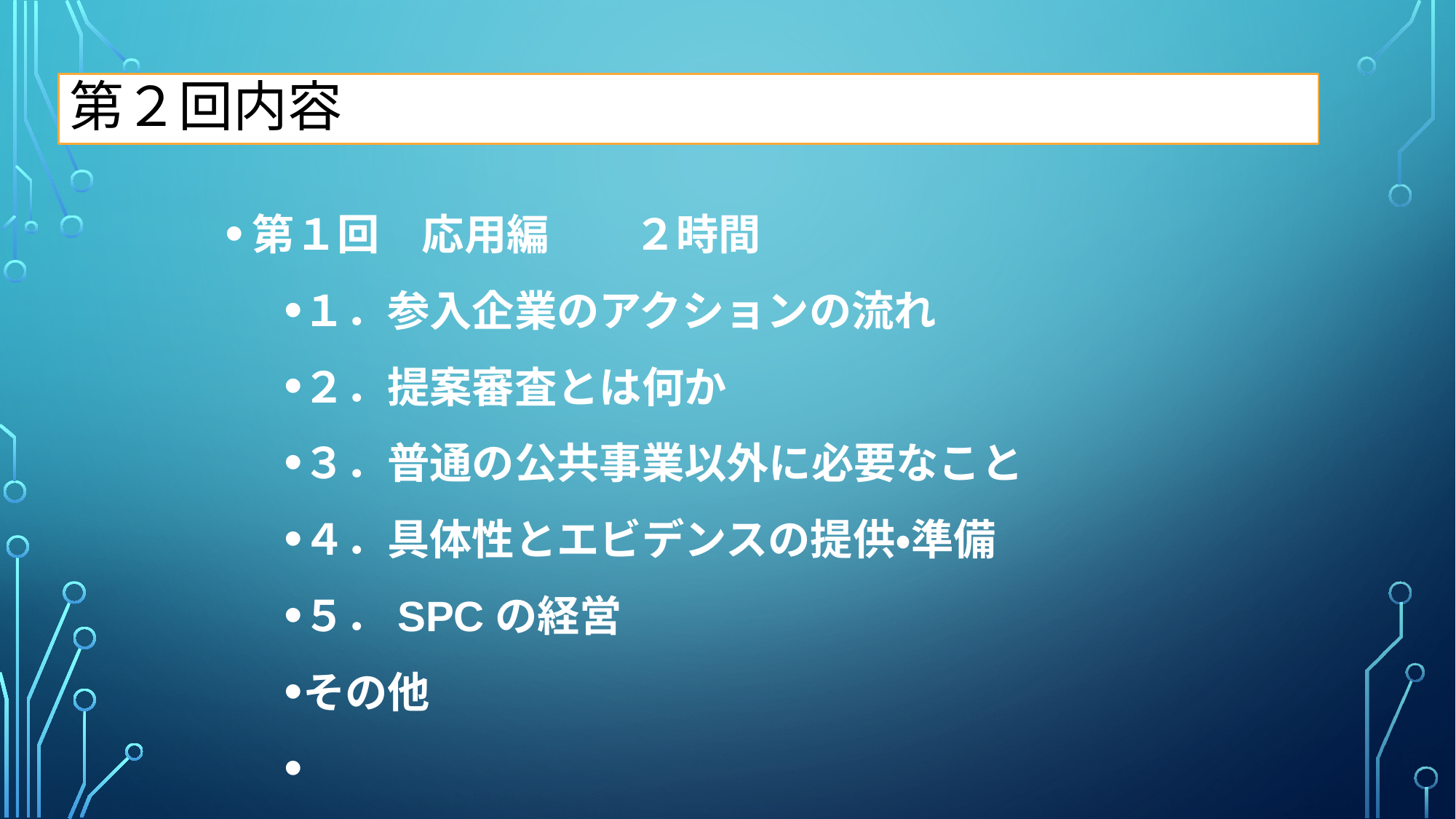

# 第２回内容
第１回　応用編　　２時間
１．参入企業のアクションの流れ
２．提案審査とは何か
３．普通の公共事業以外に必要なこと
４．具体性とエビデンスの提供・準備
５．SPCの経営
その他